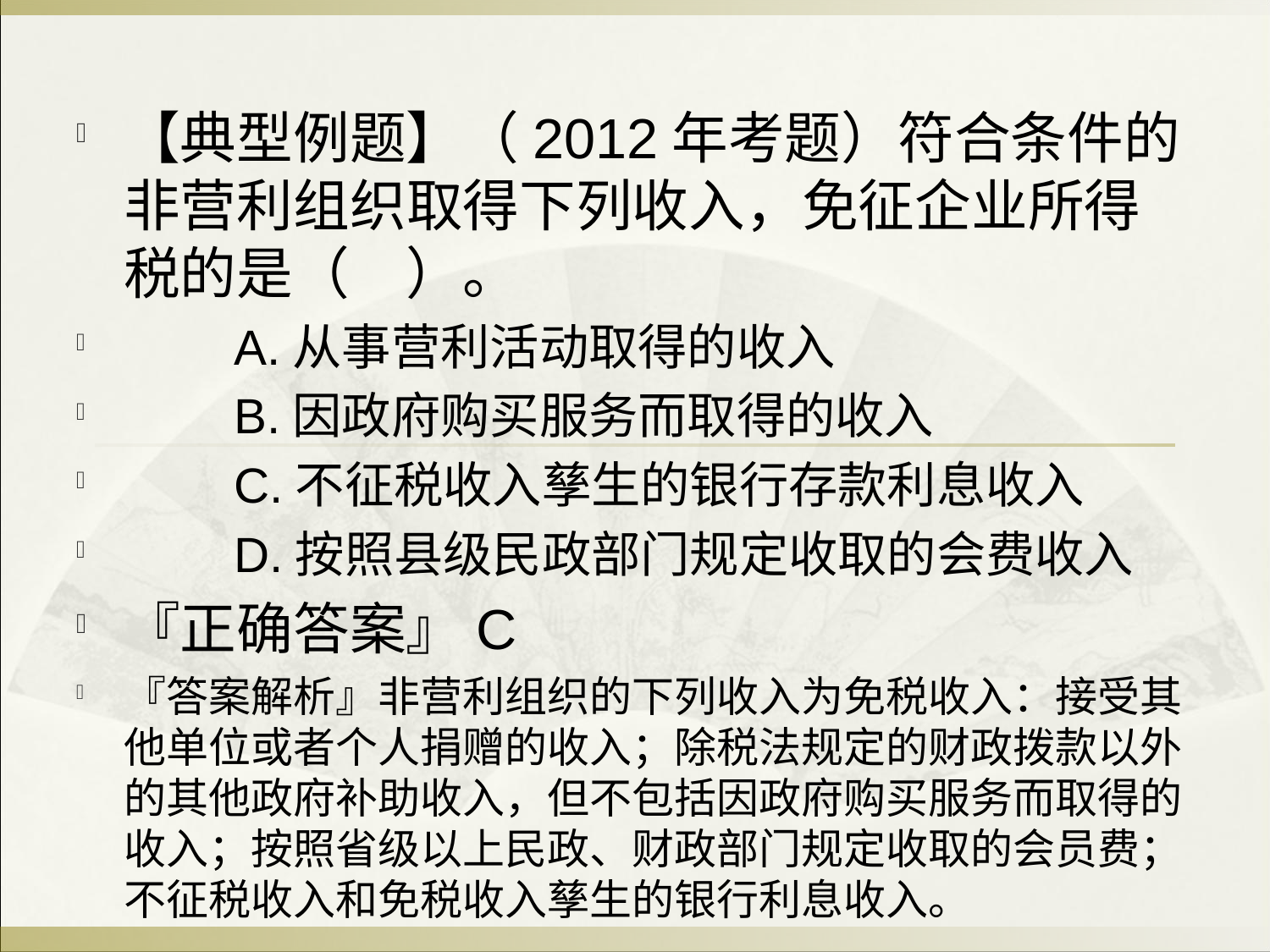

【典型例题】（2012年考题）符合条件的非营利组织取得下列收入，免征企业所得税的是（　）。
　　A.从事营利活动取得的收入
　　B.因政府购买服务而取得的收入
　　C.不征税收入孳生的银行存款利息收入
　　D.按照县级民政部门规定收取的会费收入
『正确答案』C
『答案解析』非营利组织的下列收入为免税收入：接受其他单位或者个人捐赠的收入；除税法规定的财政拨款以外的其他政府补助收入，但不包括因政府购买服务而取得的收入；按照省级以上民政、财政部门规定收取的会员费；不征税收入和免税收入孳生的银行利息收入。